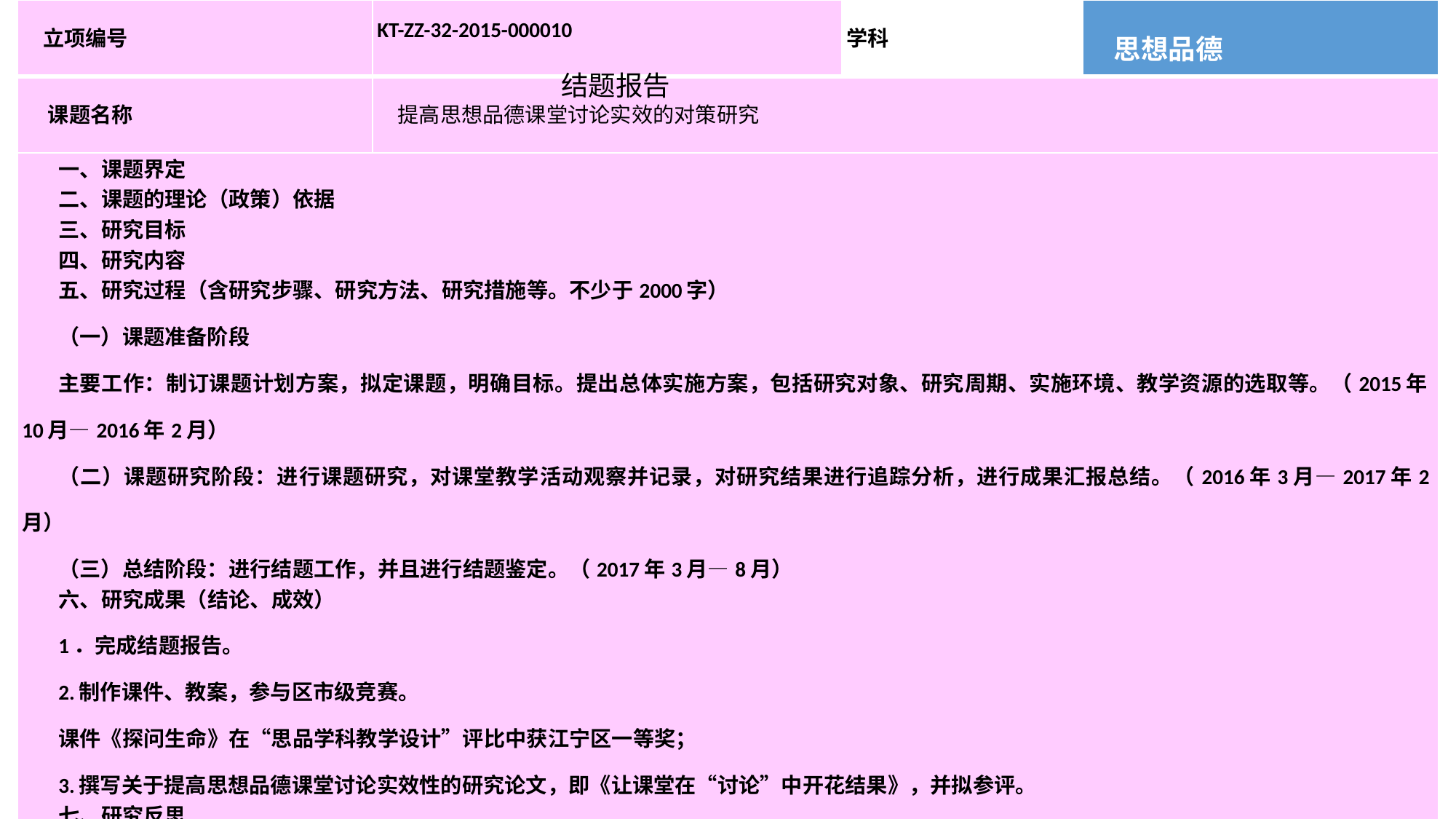

| 立项编号 | KT-ZZ-32-2015-000010 | 学科 | 思想品德 |
| --- | --- | --- | --- |
| 课题名称 | 提高思想品德课堂讨论实效的对策研究 |  |  |
| 一、课题界定 二、课题的理论（政策）依据 三、研究目标 四、研究内容 五、研究过程（含研究步骤、研究方法、研究措施等。不少于2000字） （一）课题准备阶段 主要工作：制订课题计划方案，拟定课题，明确目标。提出总体实施方案，包括研究对象、研究周期、实施环境、教学资源的选取等。（2015年10月—2016年2月） （二）课题研究阶段：进行课题研究，对课堂教学活动观察并记录，对研究结果进行追踪分析，进行成果汇报总结。（2016年3月—2017年2月） （三）总结阶段：进行结题工作，并且进行结题鉴定。（2017年3月—8月） 六、研究成果（结论、成效） 1．完成结题报告。 2.制作课件、教案，参与区市级竞赛。 课件《探问生命》在“思品学科教学设计”评比中获江宁区一等奖； 3.撰写关于提高思想品德课堂讨论实效性的研究论文，即《让课堂在“讨论”中开花结果》，并拟参评。 七、研究反思 八、引用或参考的文献 参考文献： |  |  |  |
第四次上传材料
结题报告